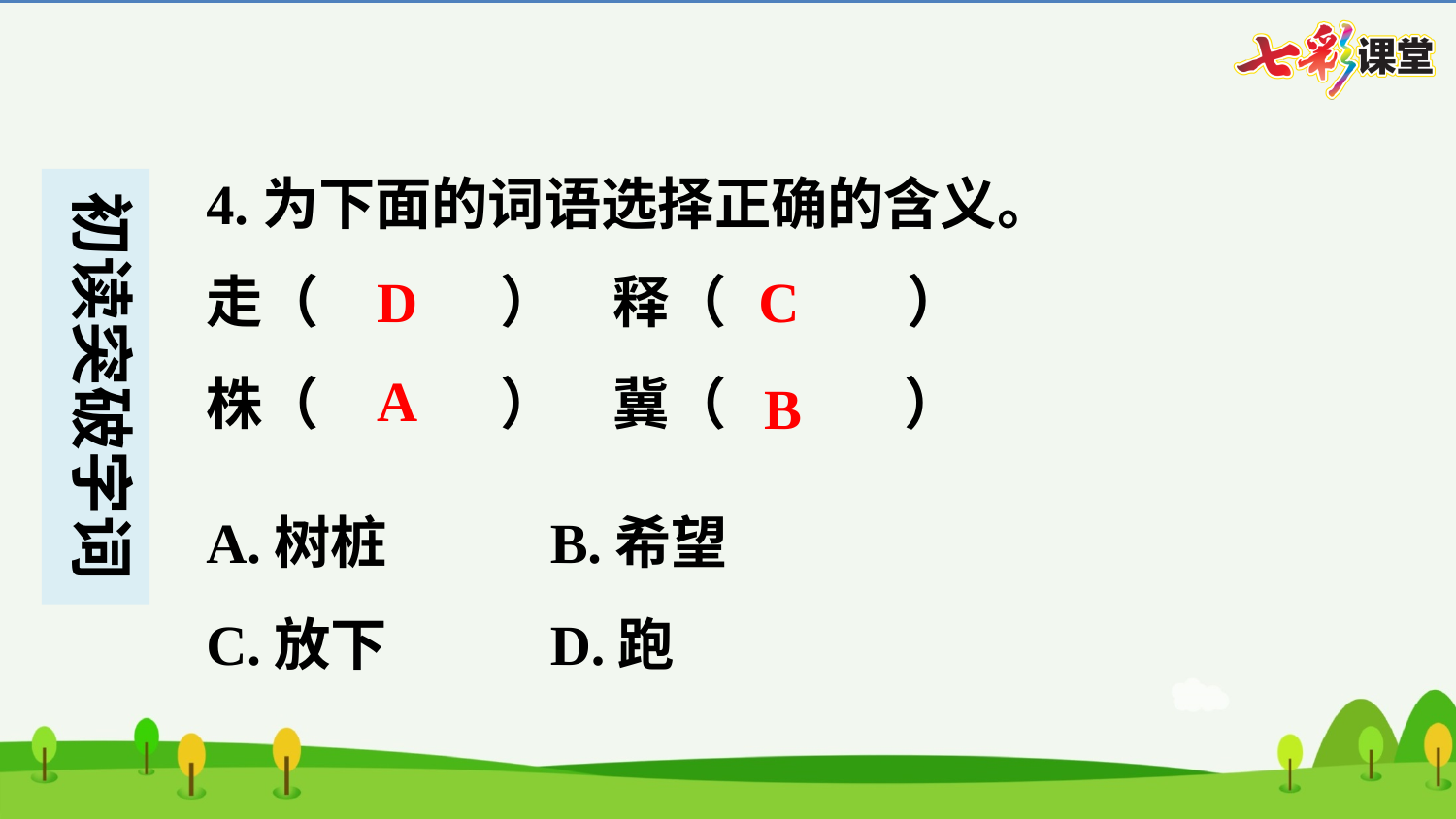

4.为下面的词语选择正确的含义。
D
C
走（　D　）　释（　C　）
株（　A　）　冀（　B　）
A
B
| A.树桩 | B.希望 |
| --- | --- |
| C.放下 | D.跑 |